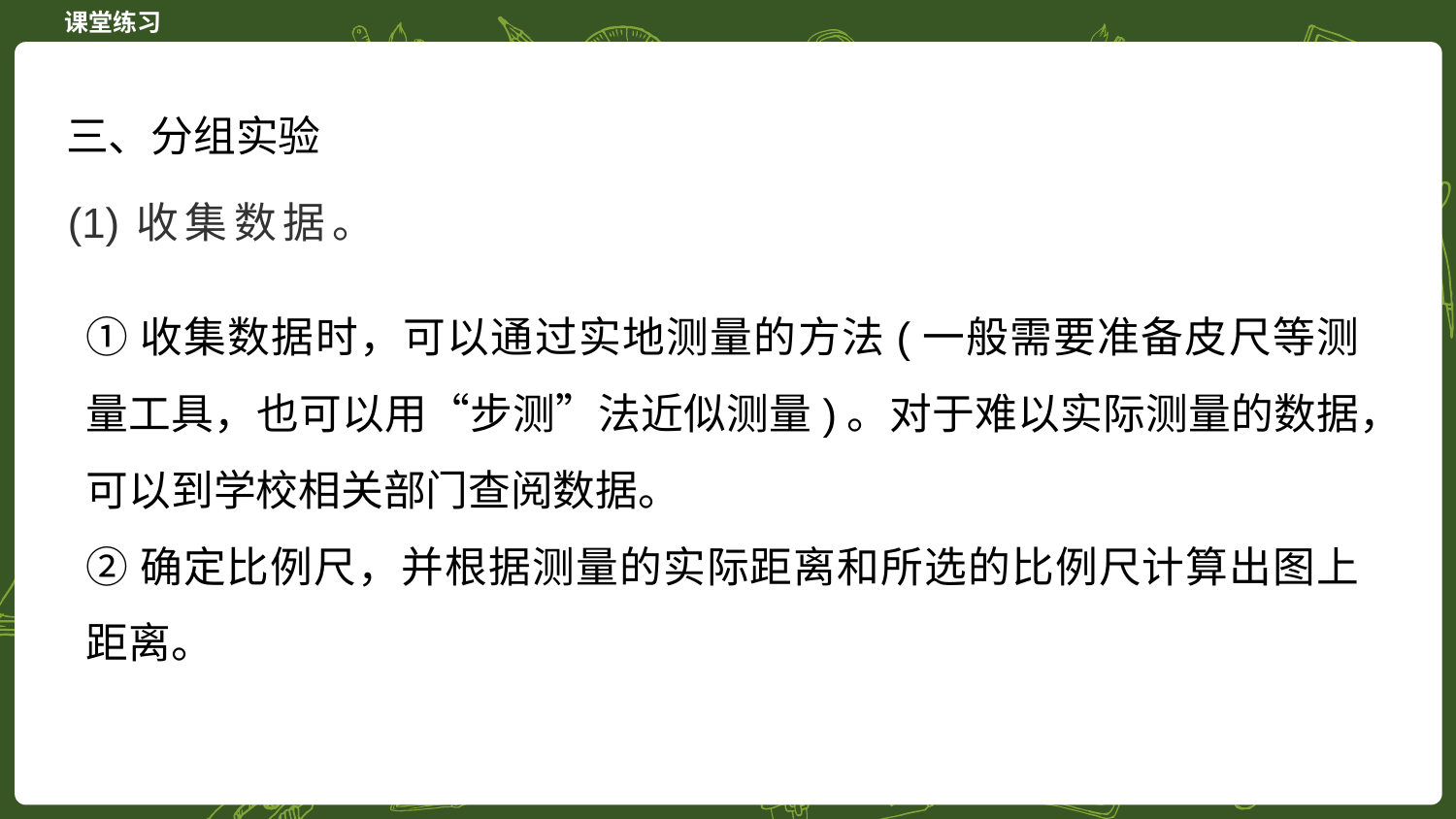

三、分组实验
(1)收集数据。
①收集数据时，可以通过实地测量的方法(一般需要准备皮尺等测量工具，也可以用“步测”法近似测量)。对于难以实际测量的数据，可以到学校相关部门查阅数据。
②确定比例尺，并根据测量的实际距离和所选的比例尺计算出图上距离。